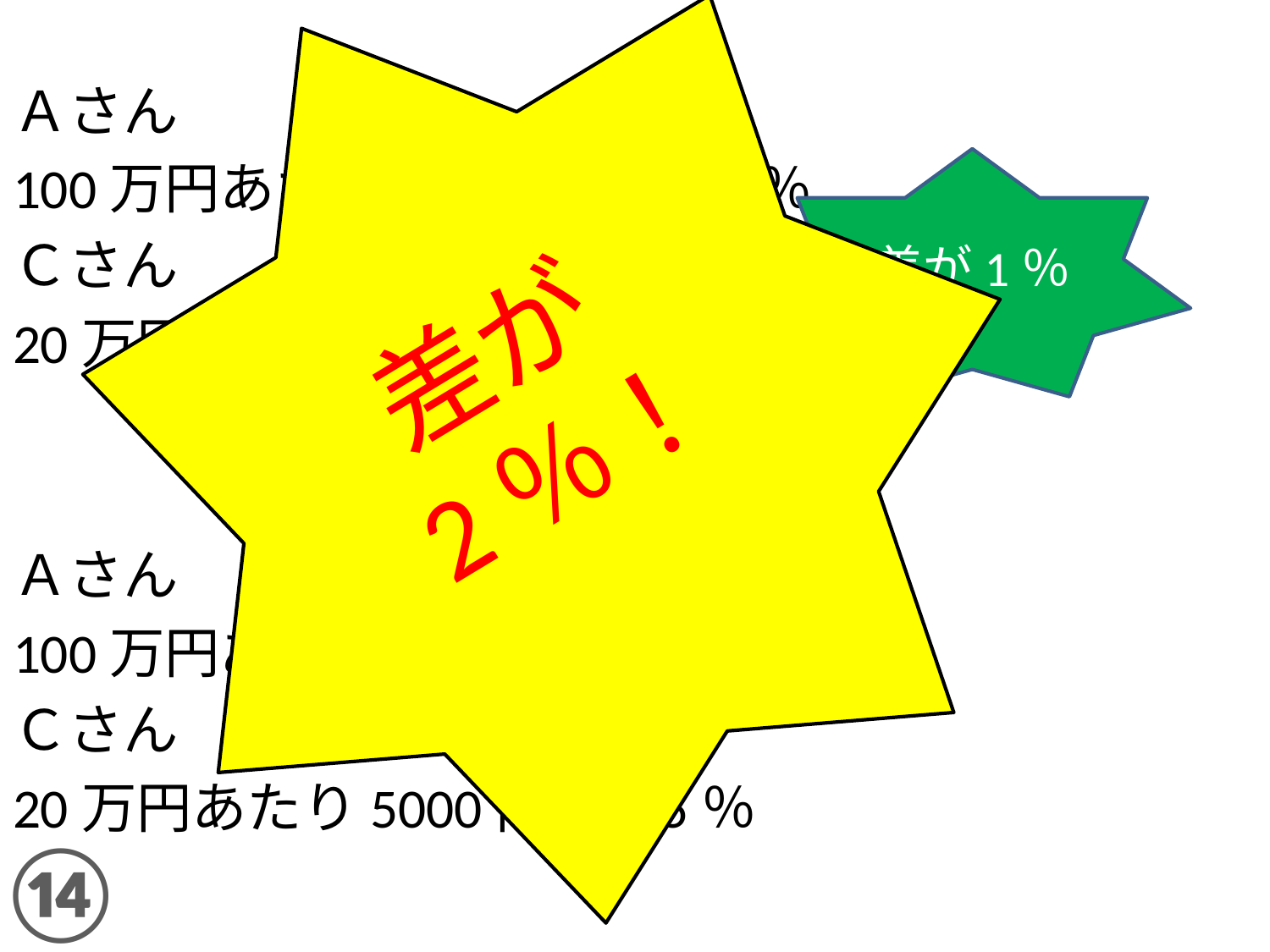

差が2％！
Ａさん
100万円あたり2500円＝0.25％
Ｃさん
20万円あたり2500円＝1.25％

Ａさん
100万円あたり5000円＝0.5％
Ｃさん
20万円あたり5000円＝2.5％
差が1％

⑭